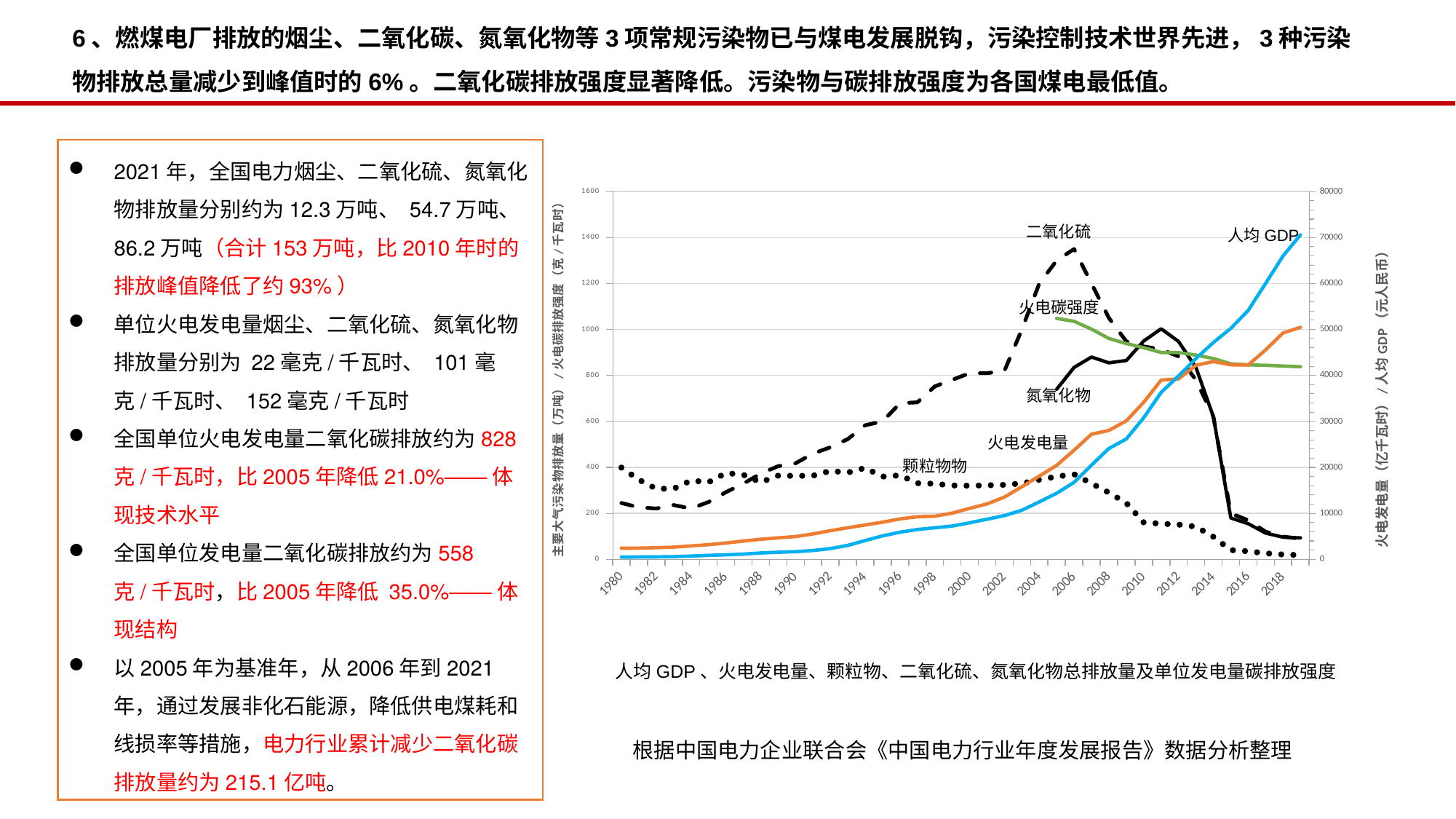

6、燃煤电厂排放的烟尘、二氧化碳、氮氧化物等3项常规污染物已与煤电发展脱钩，污染控制技术世界先进，3种污染物排放总量减少到峰值时的6%。二氧化碳排放强度显著降低。污染物与碳排放强度为各国煤电最低值。
2021年，全国电力烟尘、二氧化硫、氮氧化物排放量分别约为12.3万吨、 54.7万吨、86.2万吨（合计153万吨，比2010年时的排放峰值降低了约93%）
单位火电发电量烟尘、二氧化硫、氮氧化物排放量分别为 22毫克/千瓦时、 101毫克/千瓦时、 152毫克/千瓦时
全国单位火电发电量二氧化碳排放约为828克/千瓦时，比2005年降低21.0%——体现技术水平
全国单位发电量二氧化碳排放约为558克/千瓦时，比2005年降低 35.0%——体现结构
以2005年为基准年，从2006年到2021年，通过发展非化石能源，降低供电煤耗和线损率等措施，电力行业累计减少二氧化碳排放量约为215.1亿吨。

### Chart

| Category | 烟尘排放量总量 | 二氧化硫排放总量 | 氮氧化物排放总量 | 火电碳排放强度 | 火电发电量 | 人均GDP |
|---|---|---|---|---|---|---|
| 1980 | 399.0 | 245.0 | None | None | 2424.0 | 468.0 |
| 1981 | 346.0 | 226.0 | None | None | 2437.0 | 497.0 |
| 1982 | 307.0 | 221.0 | None | None | 2533.0 | 533.0 |
| 1983 | 307.0 | 236.0 | None | None | 2651.0 | 588.0 |
| 1984 | 343.0 | 221.0 | None | None | 2902.0 | 702.0 |
| 1985 | 335.0 | 249.0 | None | None | 3183.0 | 866.0 |
| 1986 | 375.0 | 292.0 | None | None | 3551.0 | 973.0 |
| 1987 | 368.0 | 329.0 | None | None | 3971.0 | 1123.0 |
| 1988 | 335.0 | 373.0 | None | None | 4359.0 | 1378.0 |
| 1989 | 364.0 | 405.0 | None | None | 4662.0 | 1536.0 |
| 1990 | 362.82 | 417.63 | None | None | 4949.68 | 1663.0 |
| 1991 | 363.85 | 459.79 | None | None | 5526.49 | 1912.0 |
| 1992 | 384.62 | 487.32 | None | None | 6227.63 | 2334.0 |
| 1993 | 377.25 | 522.88 | None | None | 6856.86 | 3027.0 |
| 1994 | 397.704 | 583.24 | None | None | 7470.49 | 4081.0 |
| 1995 | 359.784 | 599.9 | None | None | 8073.43 | 5091.0 |
| 1996 | 365.149 | 679.05 | None | None | 8781.01 | 5898.0 |
| 1997 | 331.169 | 682.86 | None | None | 9252.15 | 6481.0 |
| 1998 | 328.54 | 752.49 | None | None | 9388.12 | 6860.0 |
| 1999 | 321.279 | 780.83 | None | None | 10047.37 | 7229.0 |
| 2000 | 320.0 | 810.0 | None | None | 11079.36 | 7942.0 |
| 2001 | 322.0 | 810.0 | None | None | 12044.78 | 8717.0 |
| 2002 | 324.0 | 820.0 | None | None | 13522.04 | 9506.0 |
| 2003 | 330.0 | 1000.0 | None | None | 15789.66 | 10666.0 |
| 2004 | 346.0 | 1200.0 | None | None | 18103.8 | 12487.0 |
| 2005 | 360.0 | 1300.0 | 740.0 | 1047.9028766030738 | 20437.3 | 14368.0 |
| 2006 | 370.0 | 1350.0 | 835.0 | 1035.6790559637022 | 23741.46 | 16738.0 |
| 2007 | 330.0 | 1200.0 | 880.0 | 1001.4850835771773 | 27206.59 | 20494.0 |
| 2008 | 290.0 | 1050.0 | 855.0 | 960.8549803781661 | 28029.97 | 24100.0 |
| 2009 | 245.0 | 948.0 | 865.0 | 938.5486582328916 | 30116.87 | 26180.0 |
| 2010 | 160.0 | 926.0 | 950.0 | 920.8995322835568 | 34166.28 | 30808.0 |
| 2011 | 155.0 | 913.0 | 1003.0 | 899.8951875496756 | 39003.0 | 36302.0 |
| 2012 | 151.0 | 883.0 | 948.0 | 899.5217424531905 | 39255.0 | 39874.0 |
| 2013 | 142.0 | 780.0 | 834.0 | 888.7426094371802 | 42216.0 | 43684.0 |
| 2014 | 98.0 | 620.0 | 620.0 | 873.6738893882766 | 43030.0 | 47173.0 |
| 2015 | 40.0 | 200.0 | 180.0 | 850.4209705249721 | 42307.0 | 50237.0 |
| 2016 | 35.0 | 170.0 | 155.0 | 846.0 | 42273.0 | 54139.0 |
| 2017 | 26.0 | 120.0 | 114.0 | 844.1054644596571 | 45558.0 | 60014.0 |
| 2018 | 20.810475000000004 | 98.89855523809526 | 96.26677777777775 | 841.0 | 49249.0 | 66006.0 |
| 2019 | 18.268988887327033 | 89.34999898593065 | 93.30929323325424 | 838.0 | 50465.0 | 70581.0 |
二氧化硫
人均GDP
火电碳强度
氮氧化物
火电发电量
颗粒物物
  人均GDP、火电发电量、颗粒物、二氧化硫、氮氧化物总排放量及单位发电量碳排放强度
  根据中国电力企业联合会《中国电力行业年度发展报告》数据分析整理